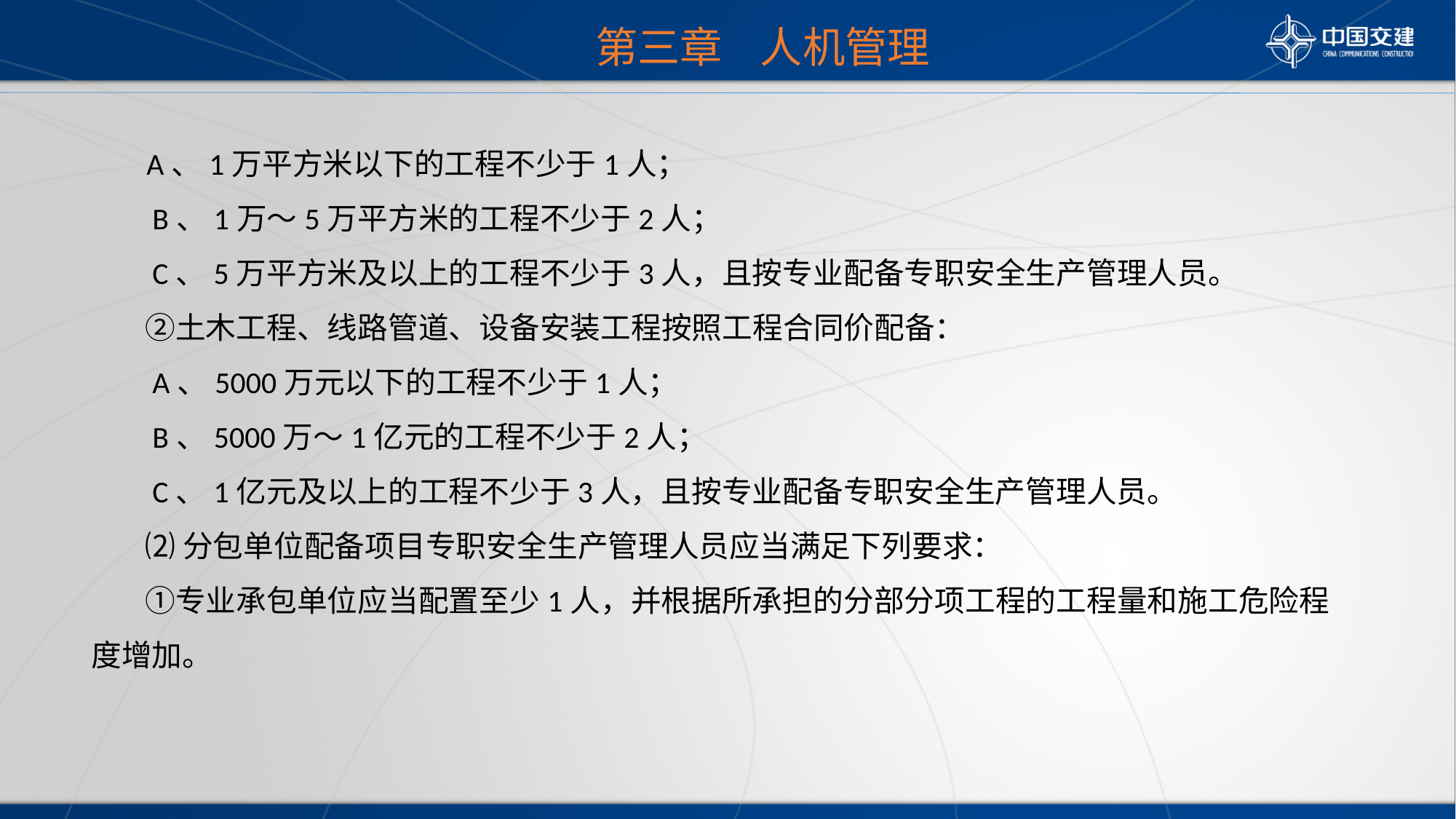

第三章    人机管理
        A、1万平方米以下的工程不少于1人；
        B、1万～5万平方米的工程不少于2人；
        C、5万平方米及以上的工程不少于3人，且按专业配备专职安全生产管理人员。
        ②土木工程、线路管道、设备安装工程按照工程合同价配备：
        A、5000万元以下的工程不少于1人；
        B、5000万～1亿元的工程不少于2人；
        C、1亿元及以上的工程不少于3人，且按专业配备专职安全生产管理人员。
        ⑵分包单位配备项目专职安全生产管理人员应当满足下列要求：
        ①专业承包单位应当配置至少1人，并根据所承担的分部分项工程的工程量和施工危险程度增加。